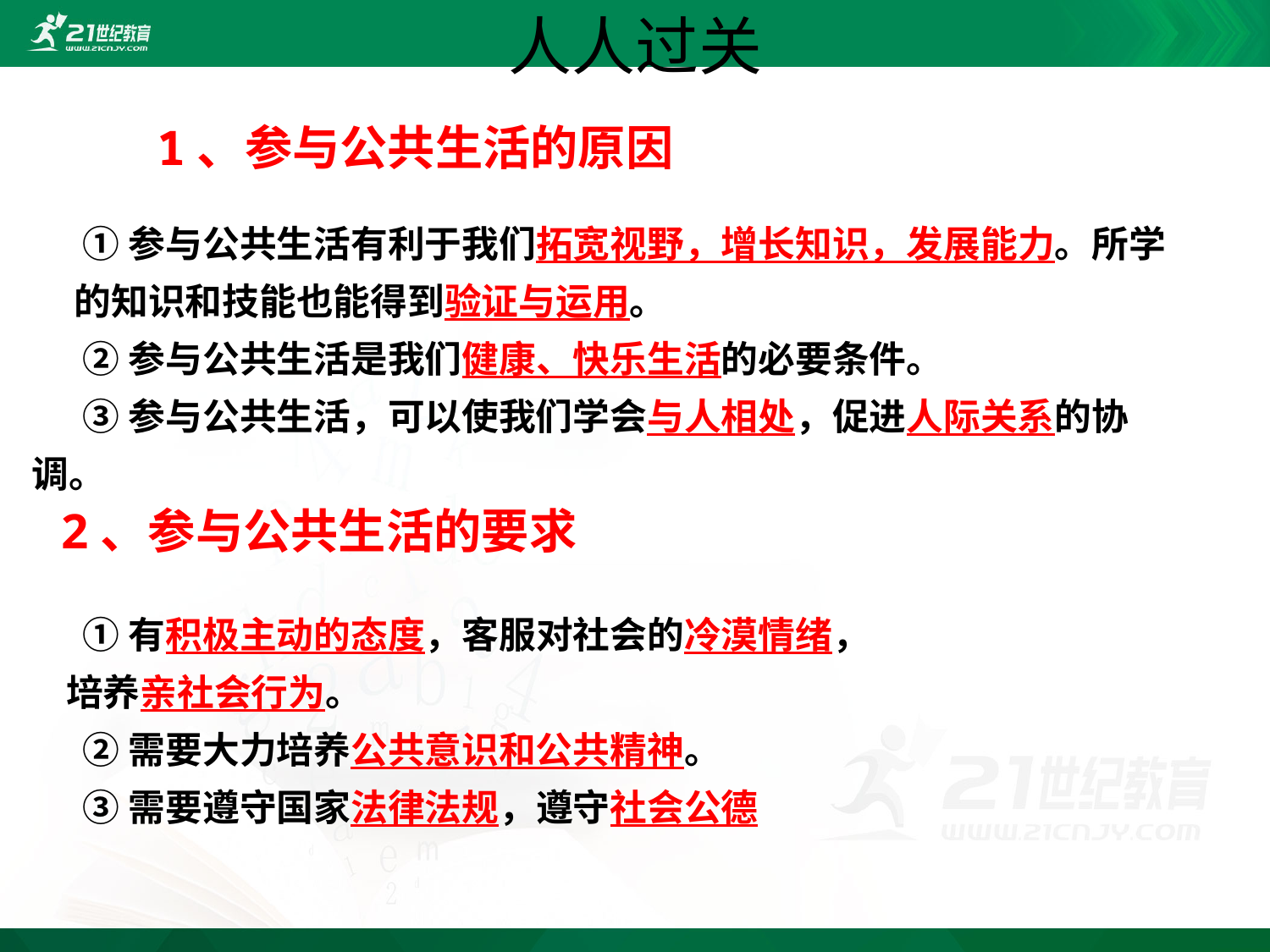

人人过关
 1、参与公共生活的原因
      ①参与公共生活有利于我们拓宽视野，增长知识，发展能力。所学         的知识和技能也能得到验证与运用。
      ②参与公共生活是我们健康、快乐生活的必要条件。
      ③参与公共生活，可以使我们学会与人相处，促进人际关系的协调。
 2、参与公共生活的要求
      ①有积极主动的态度，客服对社会的冷漠情绪，
   培养亲社会行为。
      ②需要大力培养公共意识和公共精神。
      ③需要遵守国家法律法规，遵守社会公德